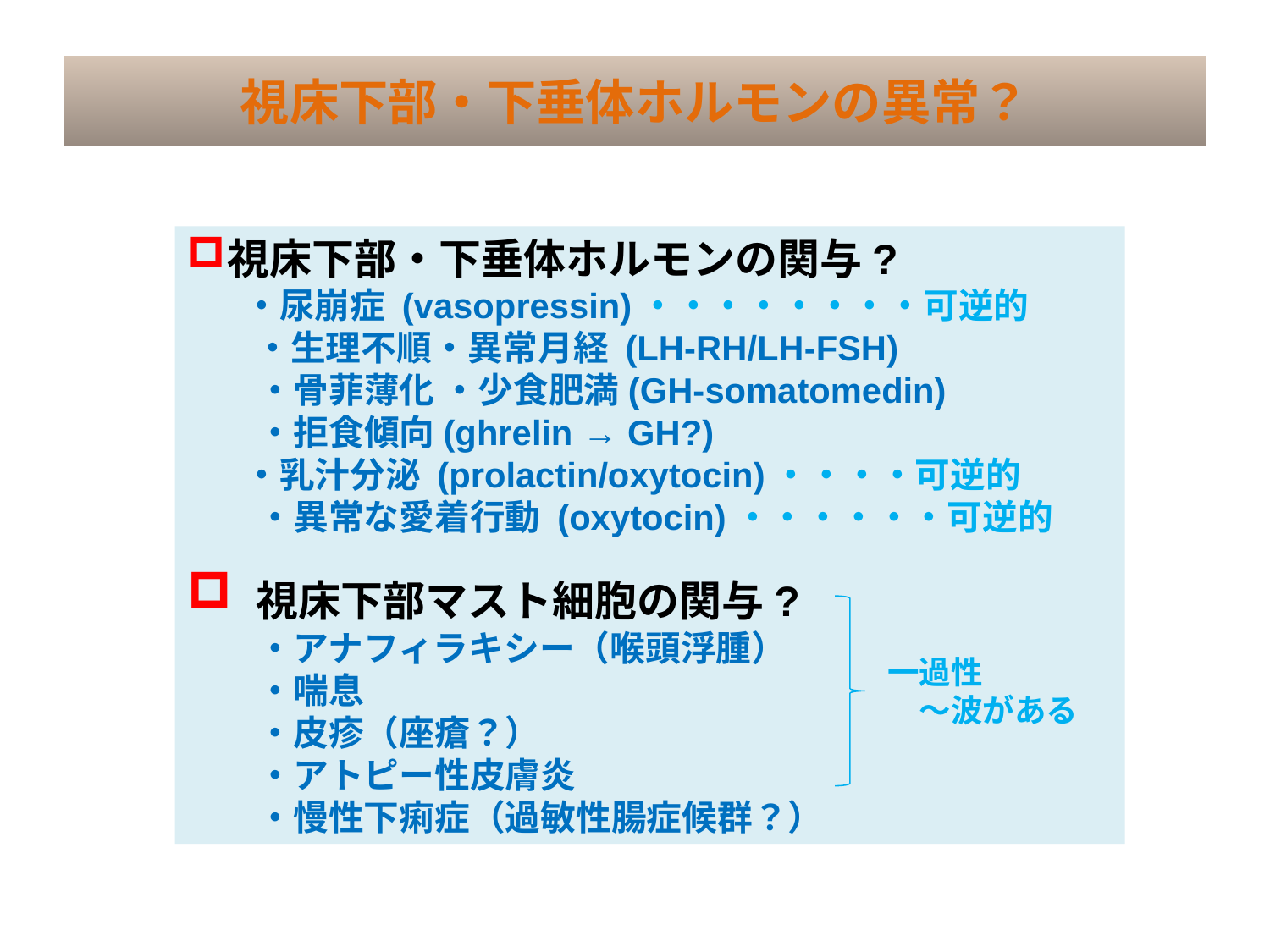

# 視床下部・下垂体ホルモンの異常？
視床下部・下垂体ホルモンの関与?
      ・尿崩症 (vasopressin)・・・・・・・・可逆的
   　・生理不順・異常月経 (LH-RH/LH-FSH)
　　・骨菲薄化 ・少食肥満(GH-somatomedin)
　　・拒食傾向(ghrelin → GH?)
      ・乳汁分泌 (prolactin/oxytocin)・・・・可逆的
　　・異常な愛着行動 (oxytocin)・・・・・・可逆的

 視床下部マスト細胞の関与?
　　・アナフィラキシー（喉頭浮腫）
　　・喘息
　　・皮疹（座瘡？）
　　・アトピー性皮膚炎
　　・慢性下痢症（過敏性腸症候群？）

一過性
　～波がある